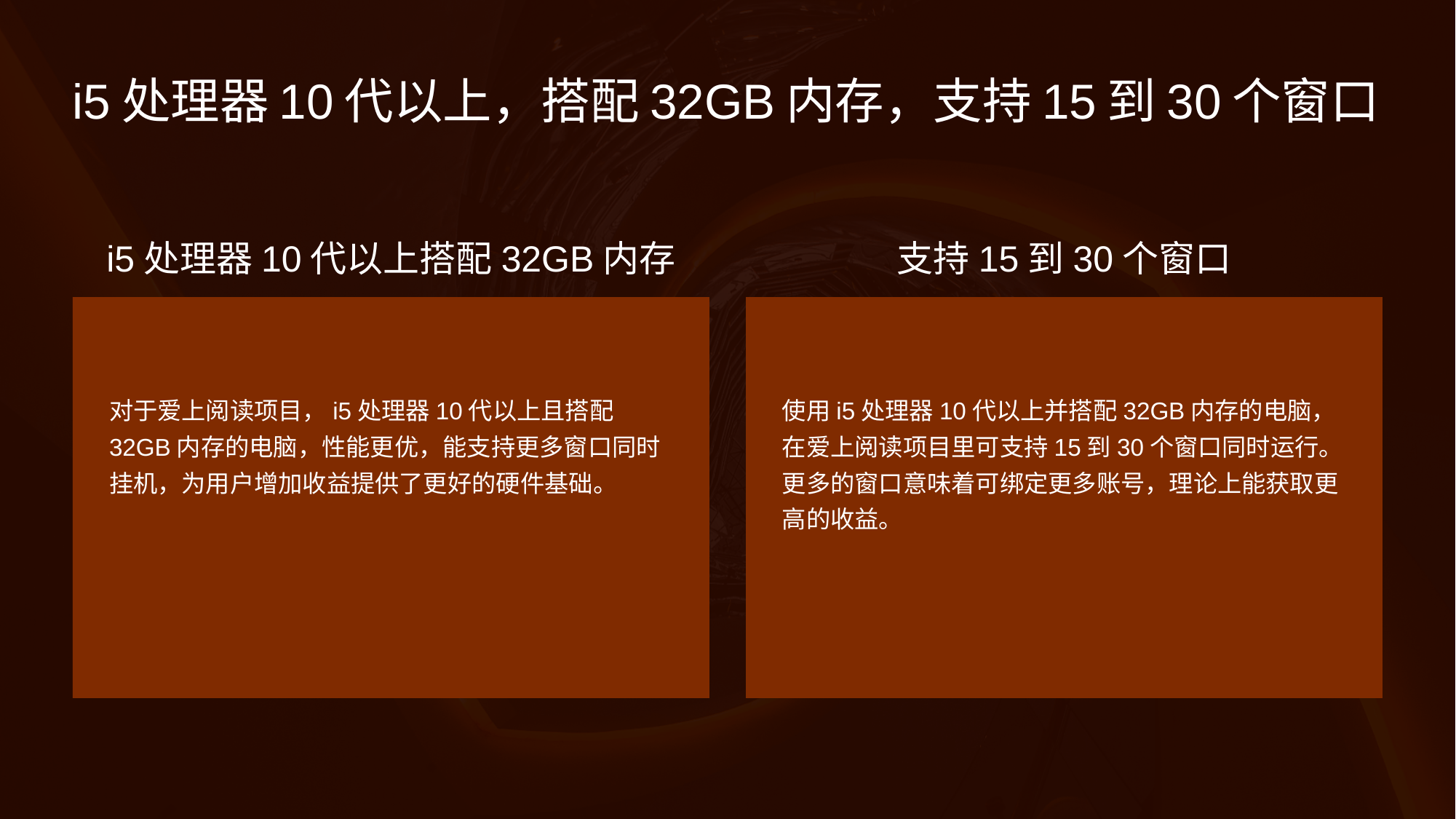

i5处理器10代以上，搭配32GB内存，支持15到30个窗口
i5处理器10代以上搭配32GB内存
支持15到30个窗口

对于爱上阅读项目，i5处理器10代以上且搭配32GB内存的电脑，性能更优，能支持更多窗口同时挂机，为用户增加收益提供了更好的硬件基础。
使用i5处理器10代以上并搭配32GB内存的电脑，在爱上阅读项目里可支持15到30个窗口同时运行。更多的窗口意味着可绑定更多账号，理论上能获取更高的收益。